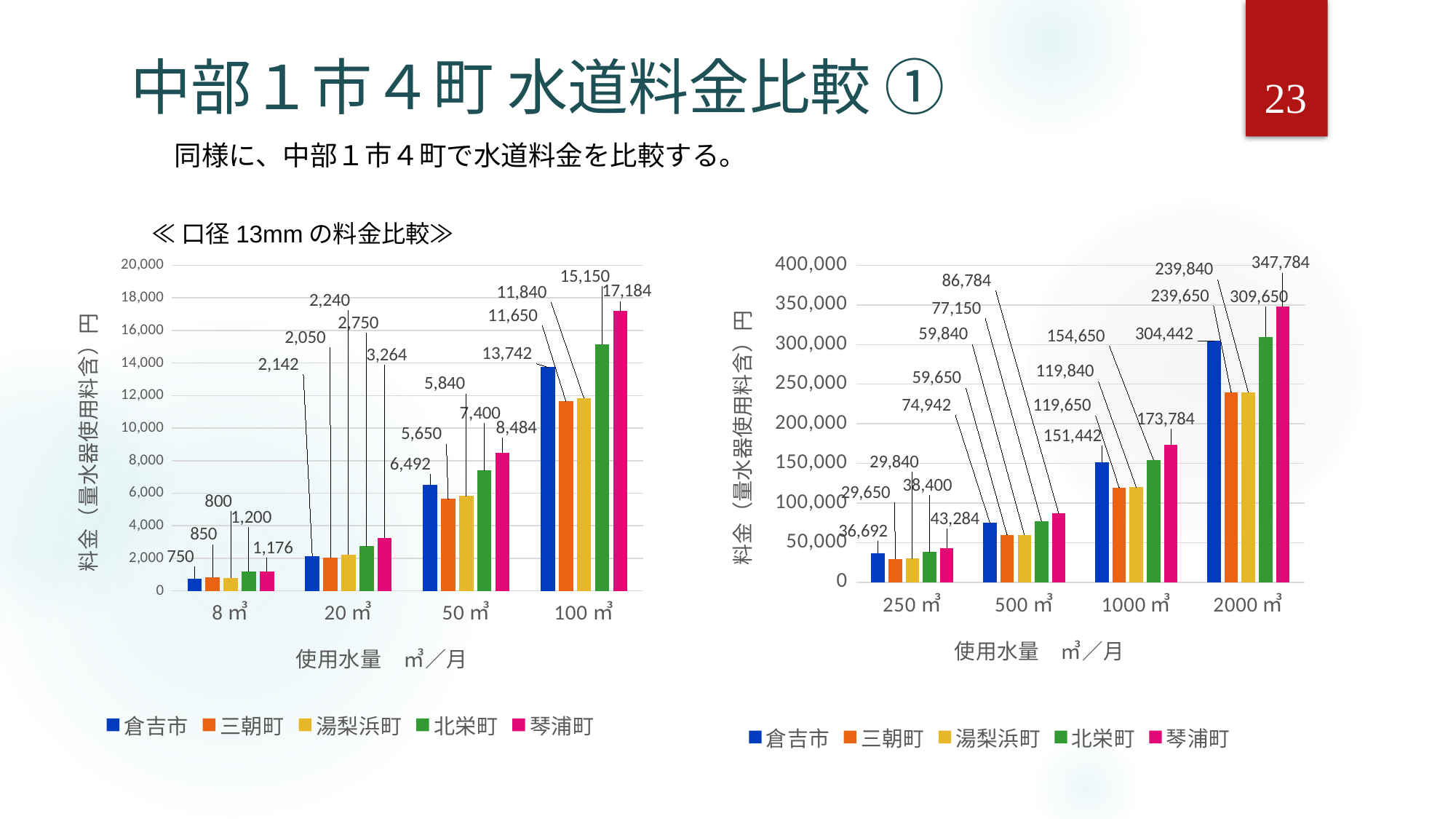

中部１市４町 水道料金比較 ①
23
　同様に、中部１市４町で水道料金を比較する。

≪口径13mmの料金比較≫

### Chart

| Category | 倉吉市 | 三朝町 | 湯梨浜町 | 北栄町 | 琴浦町 |
|---|---|---|---|---|---|
| 250㎥ | 36692.0 | 29650.0 | 29840.0 | 38400.0 | 43284.0 |
| 500㎥ | 74942.0 | 59650.0 | 59840.0 | 77150.0 | 86784.0 |
| 1000㎥ | 151442.0 | 119650.0 | 119840.0 | 154650.0 | 173784.0 |
| 2000㎥ | 304442.0 | 239650.0 | 239840.0 | 309650.0 | 347784.0 |

### Chart

| Category | 倉吉市 | 三朝町 | 湯梨浜町 | 北栄町 | 琴浦町 |
|---|---|---|---|---|---|
| 8㎥ | 750.0 | 850.0 | 800.0 | 1200.0 | 1176.0 |
| 20㎥ | 2142.0 | 2050.0 | 2240.0 | 2750.0 | 3264.0 |
| 50㎥ | 6492.0 | 5650.0 | 5840.0 | 7400.0 | 8484.0 |
| 100㎥ | 13742.0 | 11650.0 | 11840.0 | 15150.0 | 17184.0 |